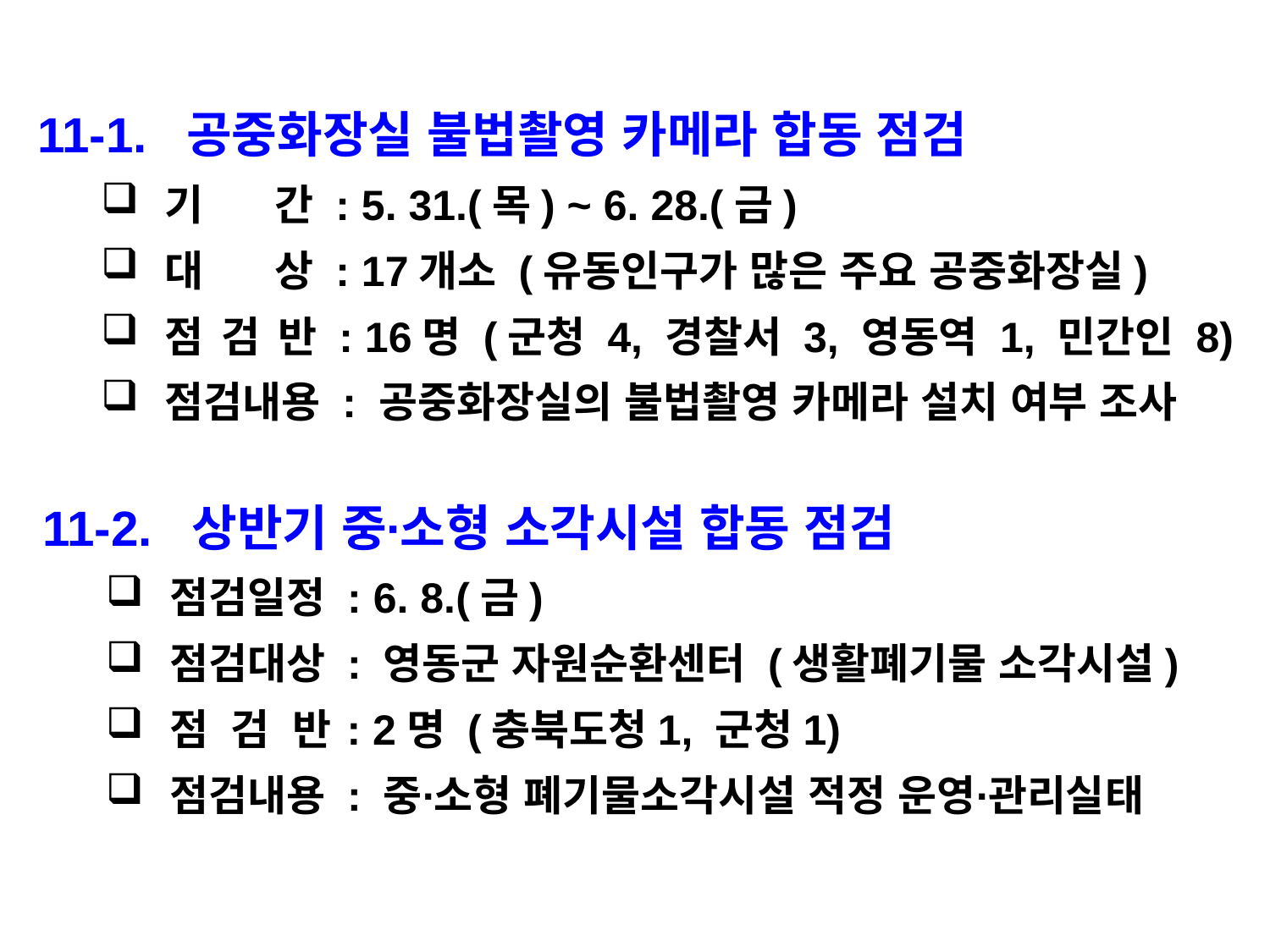

11-1.  공중화장실 불법촬영 카메라 합동 점검
기      간 : 5. 31.(목) ~ 6. 28.(금)
대      상 : 17개소 (유동인구가 많은 주요 공중화장실)
점  검  반 : 16명 (군청 4, 경찰서 3, 영동역 1, 민간인 8)
점검내용 : 공중화장실의 불법촬영 카메라 설치 여부 조사

11-2.  상반기 중∙소형 소각시설 합동 점검
점검일정 : 6. 8.(금)
점검대상 : 영동군 자원순환센터 (생활폐기물 소각시설)
점 검 반: 2명 (충북도청1, 군청1)
점검내용 : 중∙소형 폐기물소각시설 적정 운영∙관리실태